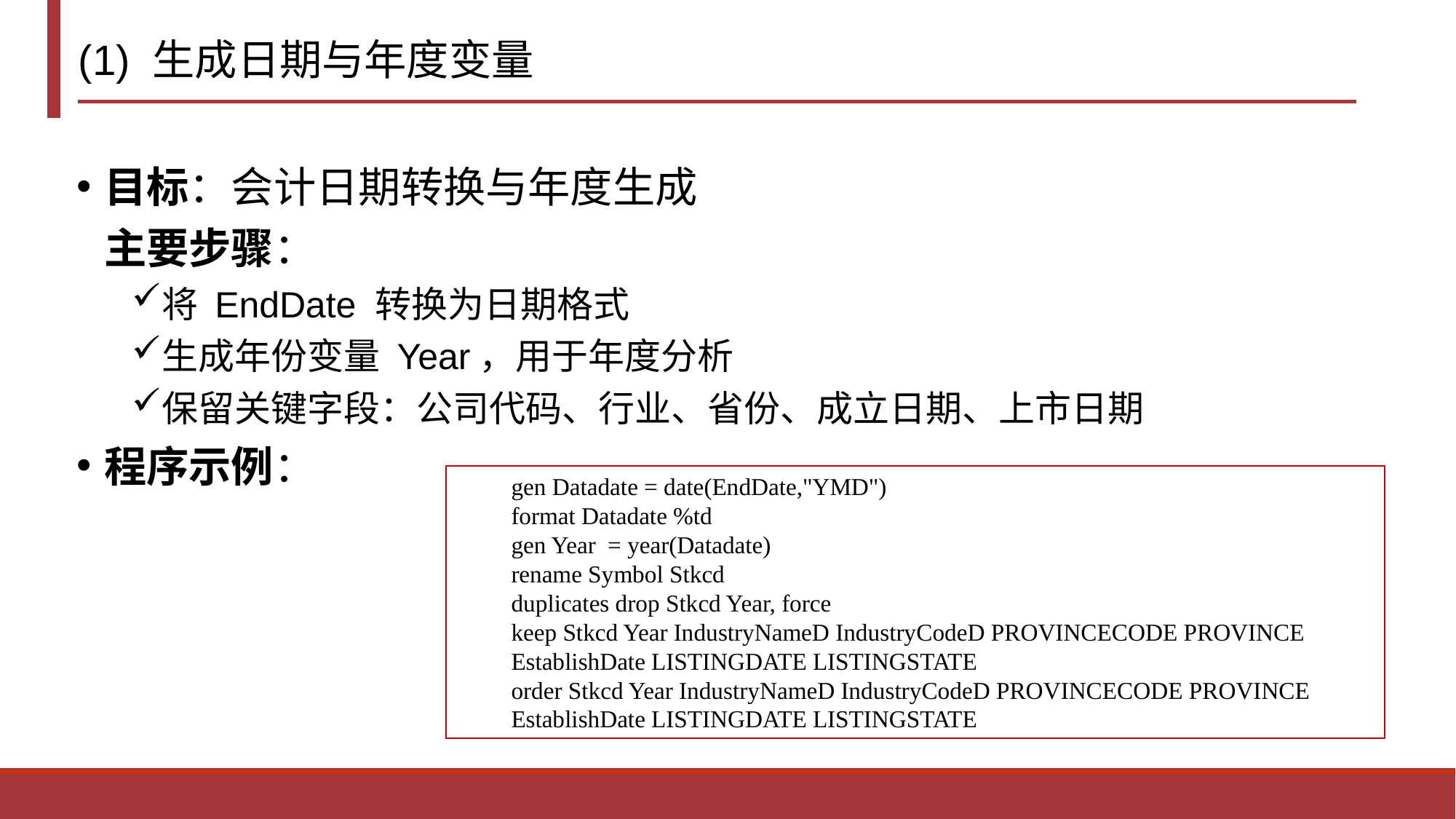

# (1) 生成日期与年度变量
目标：会计日期转换与年度生成
主要步骤：
将 EndDate 转换为日期格式
生成年份变量 Year，用于年度分析
保留关键字段：公司代码、行业、省份、成立日期、上市日期
程序示例：

gen Datadate = date(EndDate,"YMD")
format Datadate %td
gen Year  = year(Datadate)
rename Symbol Stkcd
duplicates drop Stkcd Year, force
keep Stkcd Year IndustryNameD IndustryCodeD PROVINCECODE PROVINCE EstablishDate LISTINGDATE LISTINGSTATE
order Stkcd Year IndustryNameD IndustryCodeD PROVINCECODE PROVINCE EstablishDate LISTINGDATE LISTINGSTATE